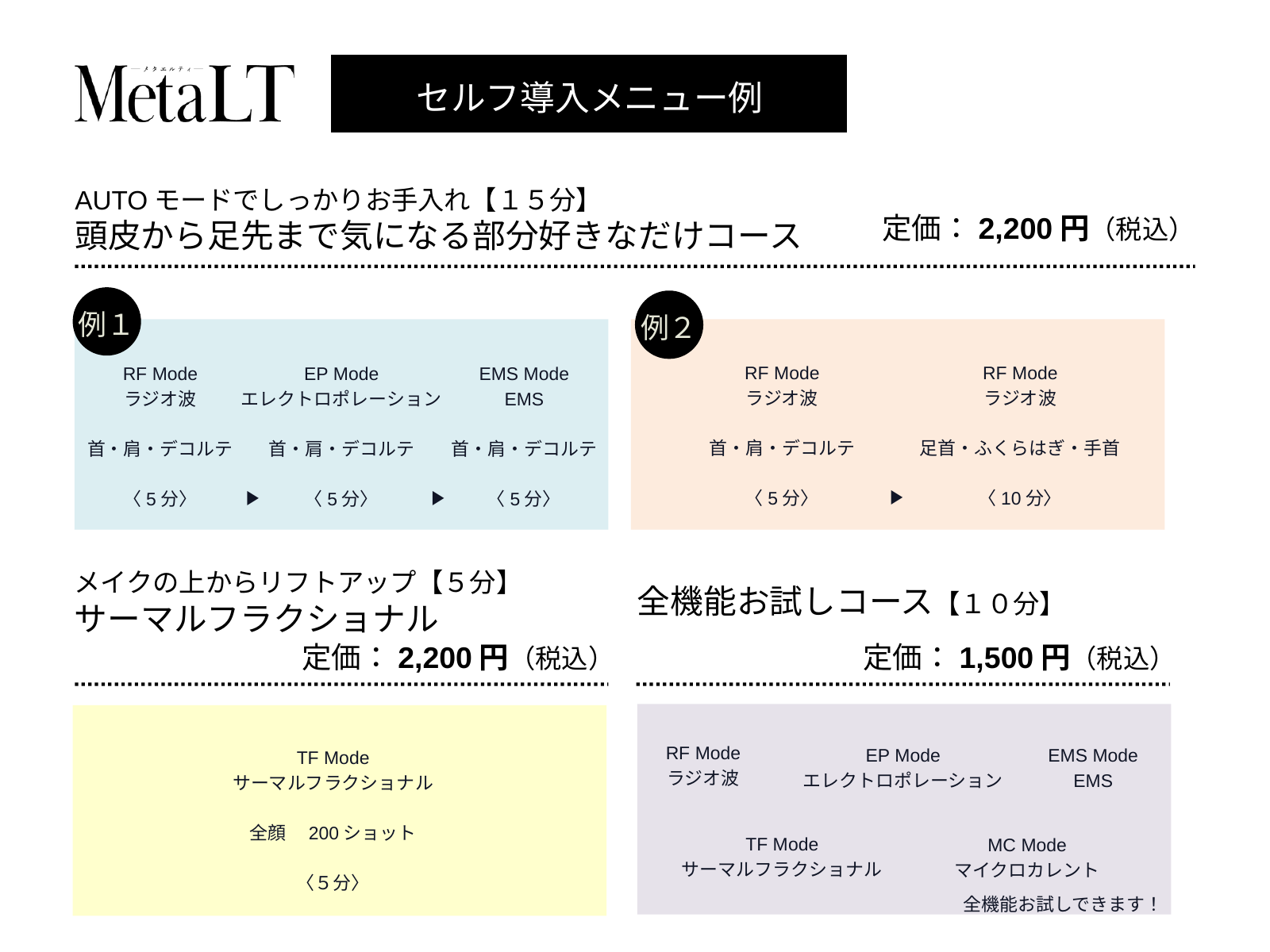

セルフ導入メニュー例

AUTOモードでしっかりお手入れ【１５分】
頭皮から足先まで気になる部分好きなだけコース
定価：2,200円（税込）

例１
例２

RF Mode
ラジオ波

首・肩・デコルテ

〈5分〉
RF Mode
ラジオ波

足首・ふくらはぎ・手首

〈10分〉
RF Mode
ラジオ波

首・肩・デコルテ

〈5分〉
EP Mode
エレクトロポレーション

首・肩・デコルテ

〈5分〉
EMS Mode
EMS

首・肩・デコルテ

〈5分〉
▶
▶
▶
メイクの上からリフトアップ【５分】
サーマルフラクショナル
定価：2,200円（税込）

全機能お試しコース【１０分】
定価：1,500円（税込）

RF Mode
ラジオ波
EMS Mode
EMS
EP Mode
エレクトロポレーション
TF Mode
サーマルフラクショナル

全顔　200ショット

〈５分〉
TF Mode
サーマルフラクショナル
MC Mode
マイクロカレント
全機能お試しできます！